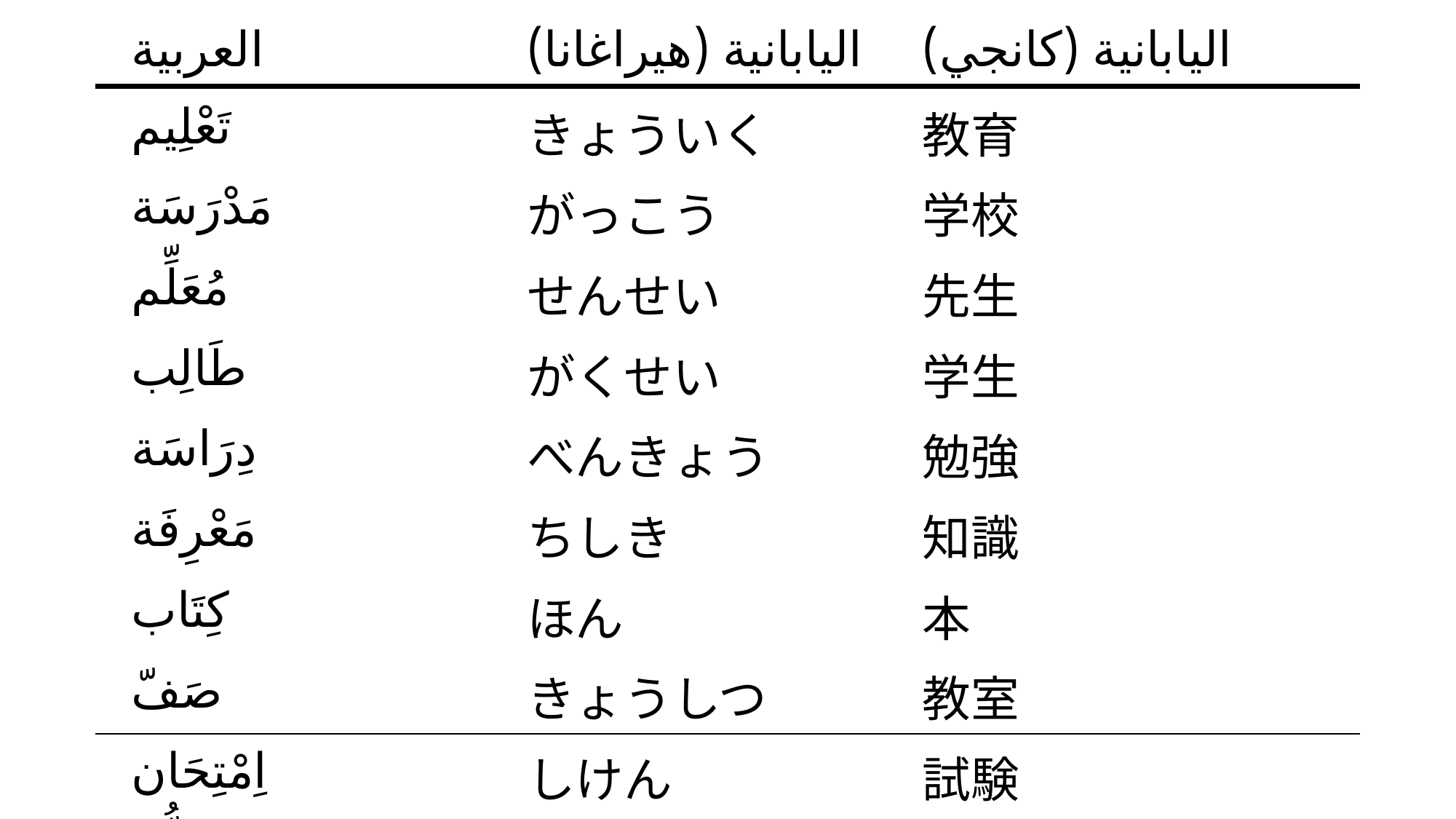

| العربية | اليابانية (هيراغانا) | اليابانية (كانجي) |
| --- | --- | --- |
| تَعْلِيم | きょういく | 教育 |
| مَدْرَسَة | がっこう | 学校 |
| مُعَلِّم | せんせい | 先生 |
| طَالِب | がくせい | 学生 |
| دِرَاسَة | べんきょう | 勉強 |
| مَعْرِفَة | ちしき | 知識 |
| كِتَاب | ほん | 本 |
| صَفّ | きょうしつ | 教室 |
| اِمْتِحَان | しけん | 試験 |
| تَعَلُّم | まなび | 学び |